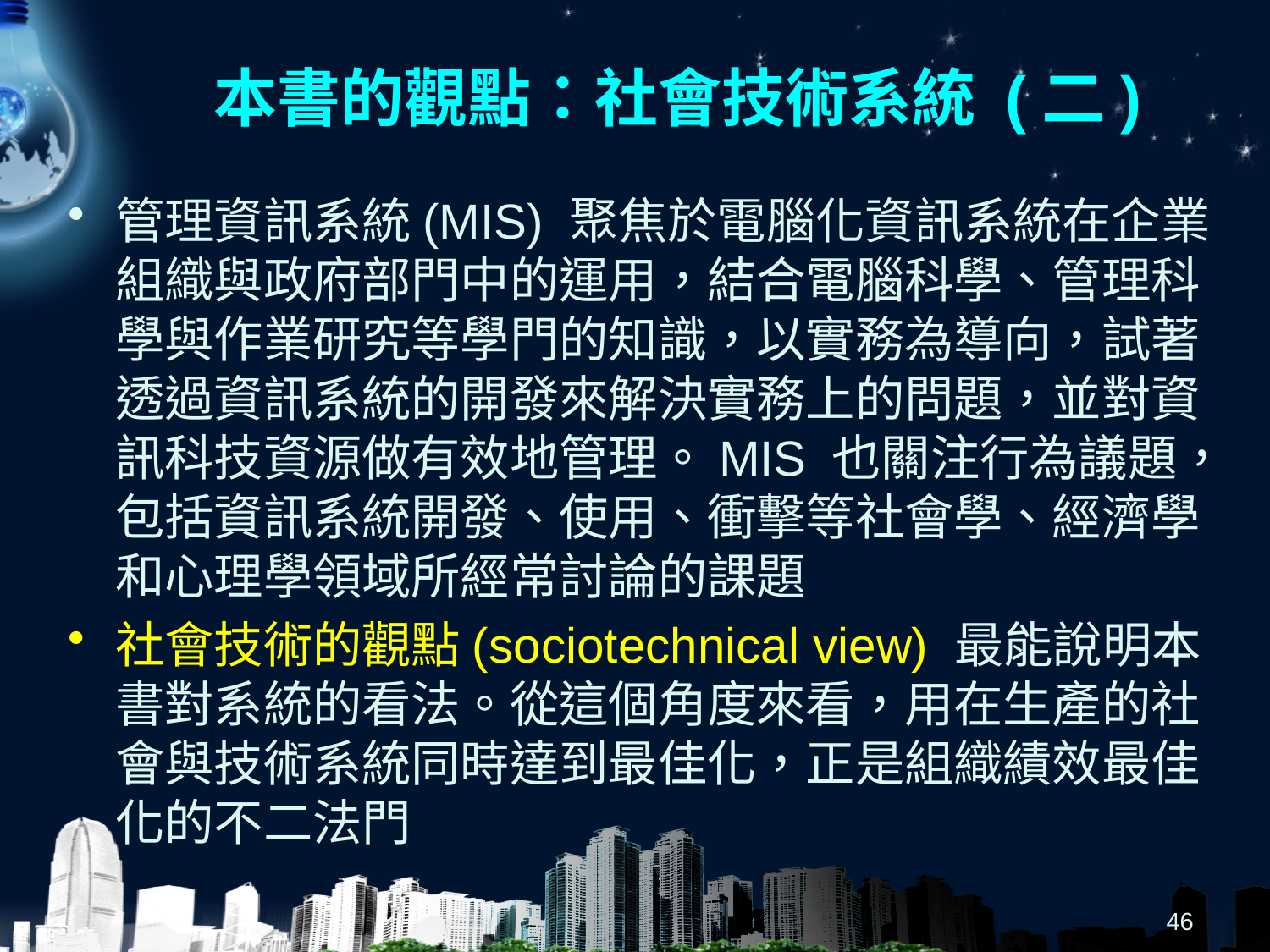

# 本書的觀點：社會技術系統 (二)
管理資訊系統(MIS) 聚焦於電腦化資訊系統在企業組織與政府部門中的運用，結合電腦科學、管理科學與作業研究等學門的知識，以實務為導向，試著透過資訊系統的開發來解決實務上的問題，並對資訊科技資源做有效地管理。MIS 也關注行為議題，包括資訊系統開發、使用、衝擊等社會學、經濟學和心理學領域所經常討論的課題
社會技術的觀點(sociotechnical view) 最能說明本書對系統的看法。從這個角度來看，用在生產的社會與技術系統同時達到最佳化，正是組織績效最佳化的不二法門
46